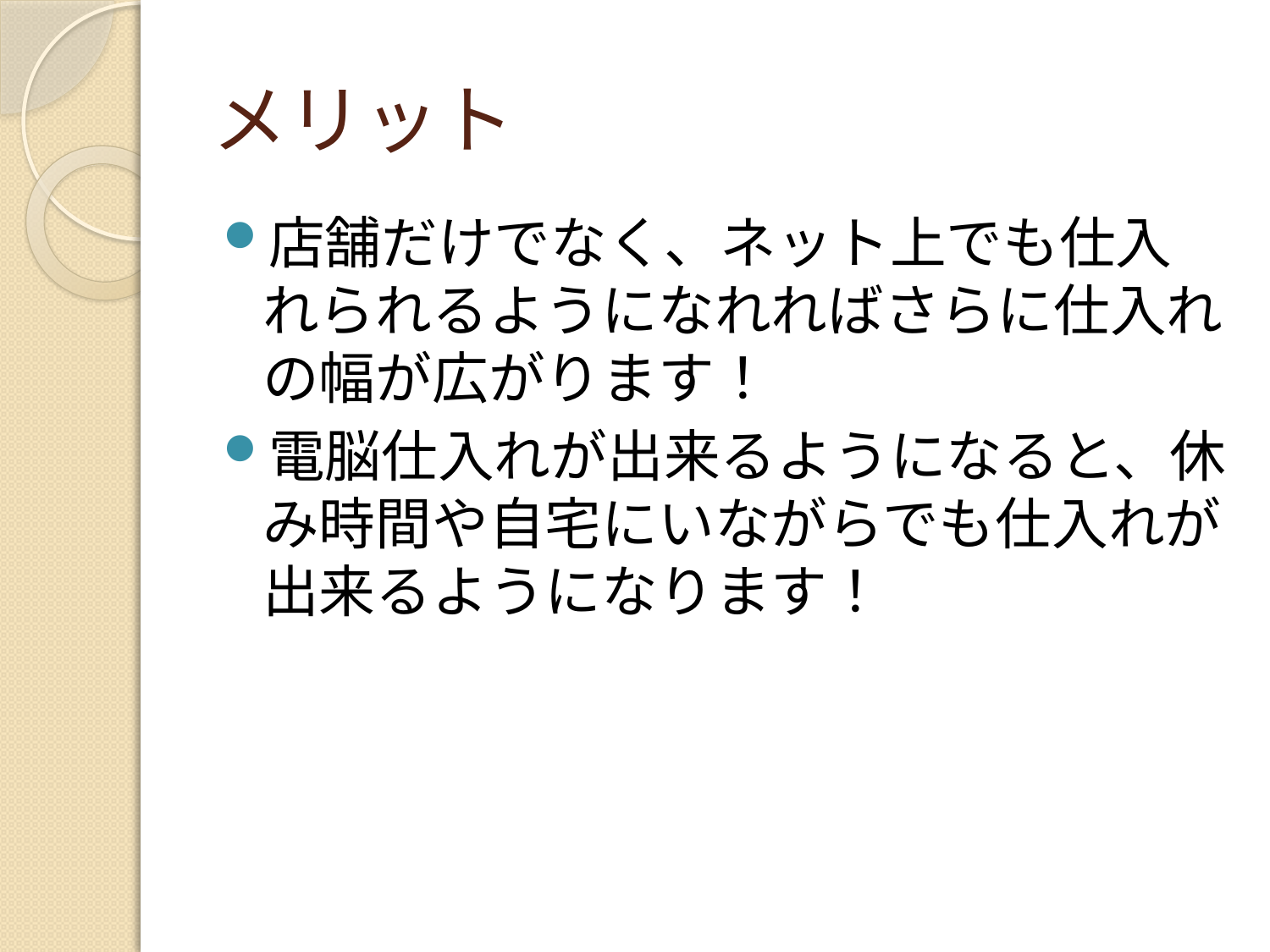

# メリット
店舗だけでなく、ネット上でも仕入れられるようになれればさらに仕入れの幅が広がります！
電脳仕入れが出来るようになると、休み時間や自宅にいながらでも仕入れが出来るようになります！